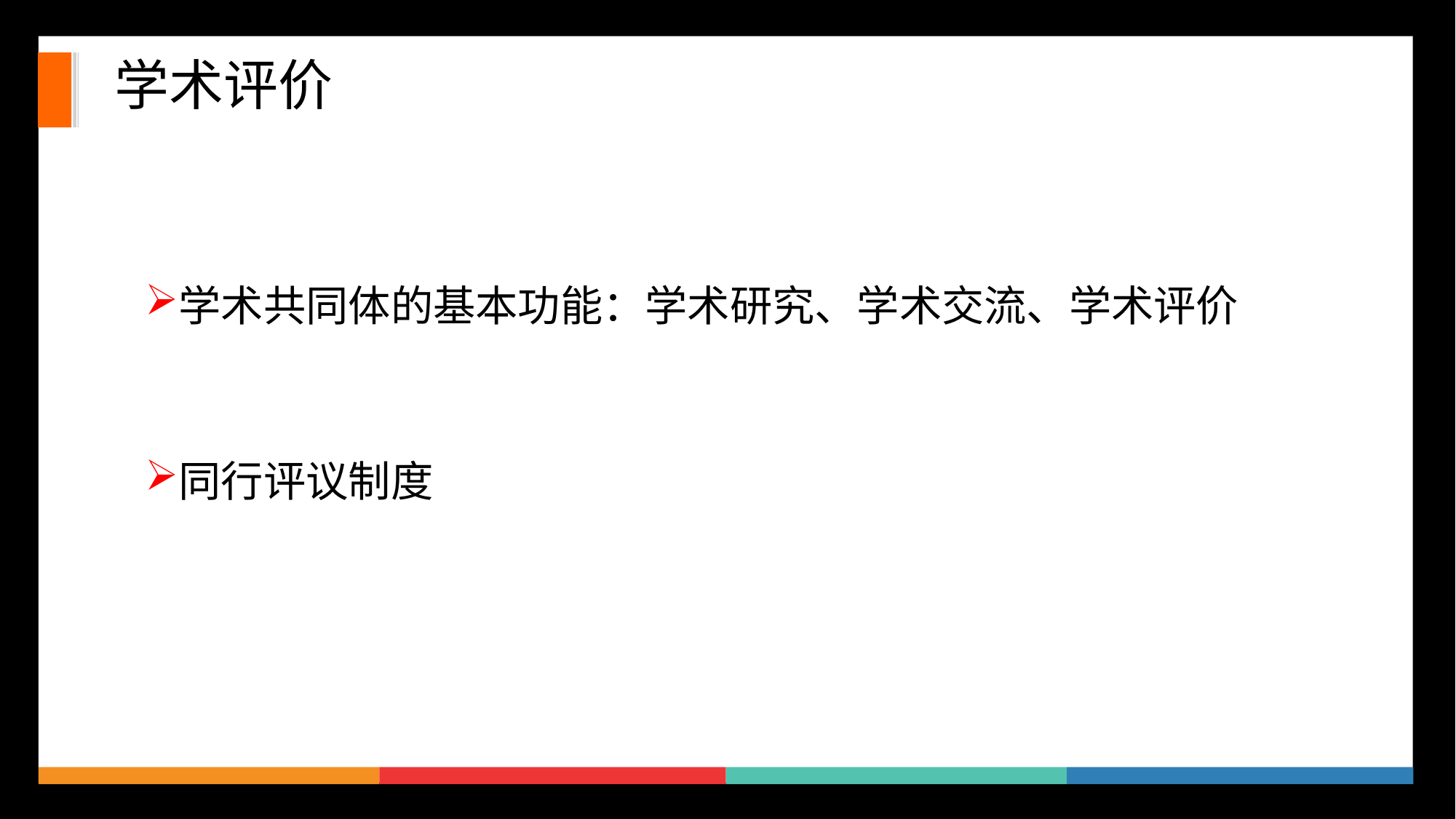

学术评价
学术共同体的基本功能：学术研究、学术交流、学术评价
同行评议制度